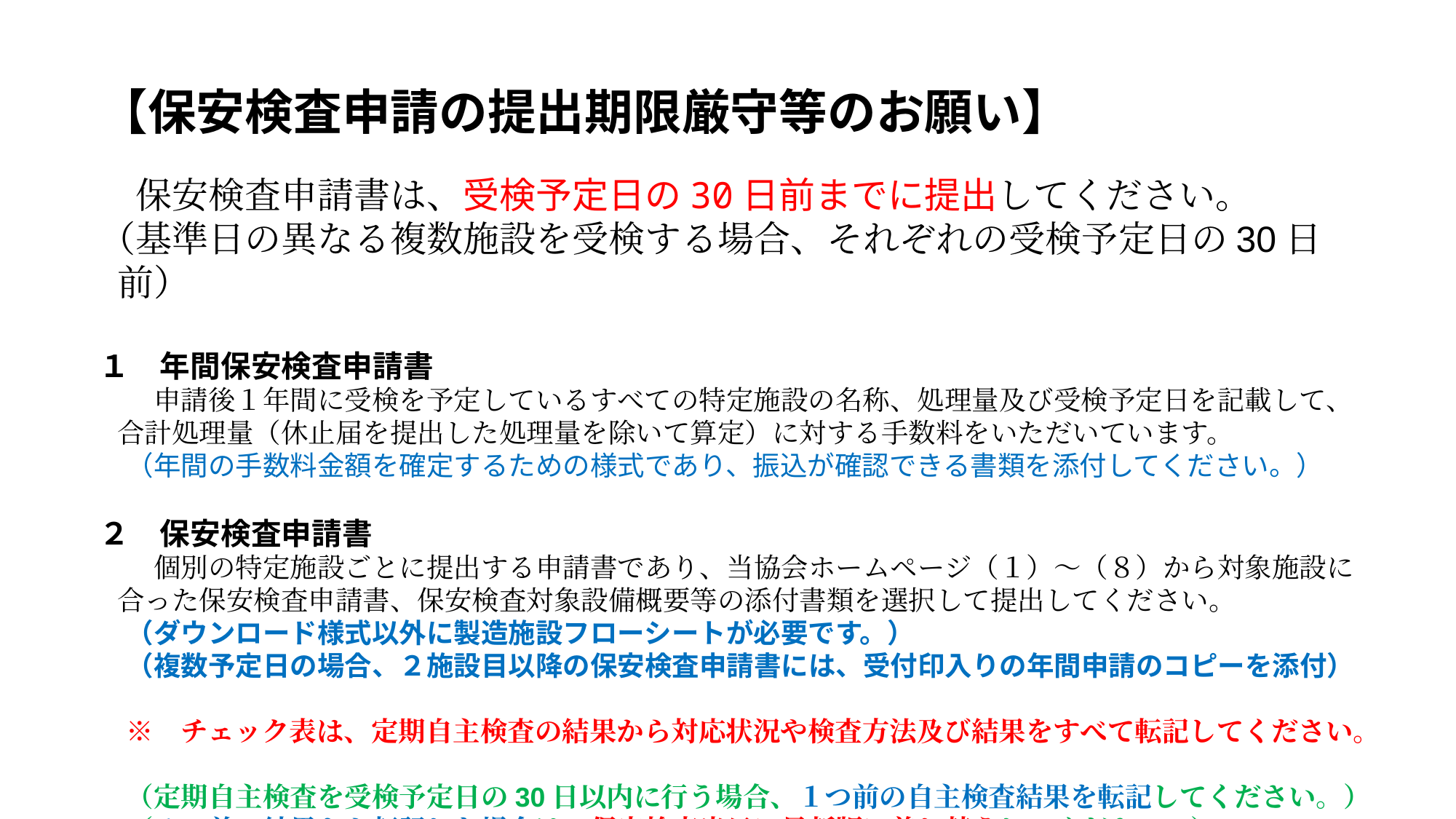

【保安検査申請の提出期限厳守等のお願い】

　保安検査申請書は、受検予定日の30日前までに提出してください。
（基準日の異なる複数施設を受検する場合、それぞれの受検予定日の30日前）

１　年間保安検査申請書
　　申請後１年間に受検を予定しているすべての特定施設の名称、処理量及び受検予定日を記載して、合計処理量（休止届を提出した処理量を除いて算定）に対する手数料をいただいています。
　（年間の手数料金額を確定するための様式であり、振込が確認できる書類を添付してください。）

２　保安検査申請書
　　個別の特定施設ごとに提出する申請書であり、当協会ホームページ（１）～（８）から対象施設に合った保安検査申請書、保安検査対象設備概要等の添付書類を選択して提出してください。
　（ダウンロード様式以外に製造施設フローシートが必要です。）
　（複数予定日の場合、２施設目以降の保安検査申請書には、受付印入りの年間申請のコピーを添付）

　※　チェック表は、定期自主検査の結果から対応状況や検査方法及び結果をすべて転記してください。

　（定期自主検査を受検予定日の30日以内に行う場合、１つ前の自主検査結果を転記してください。）
　（１つ前の結果から転記した場合は、保安検査当日に最新版に差し替えしてください。）